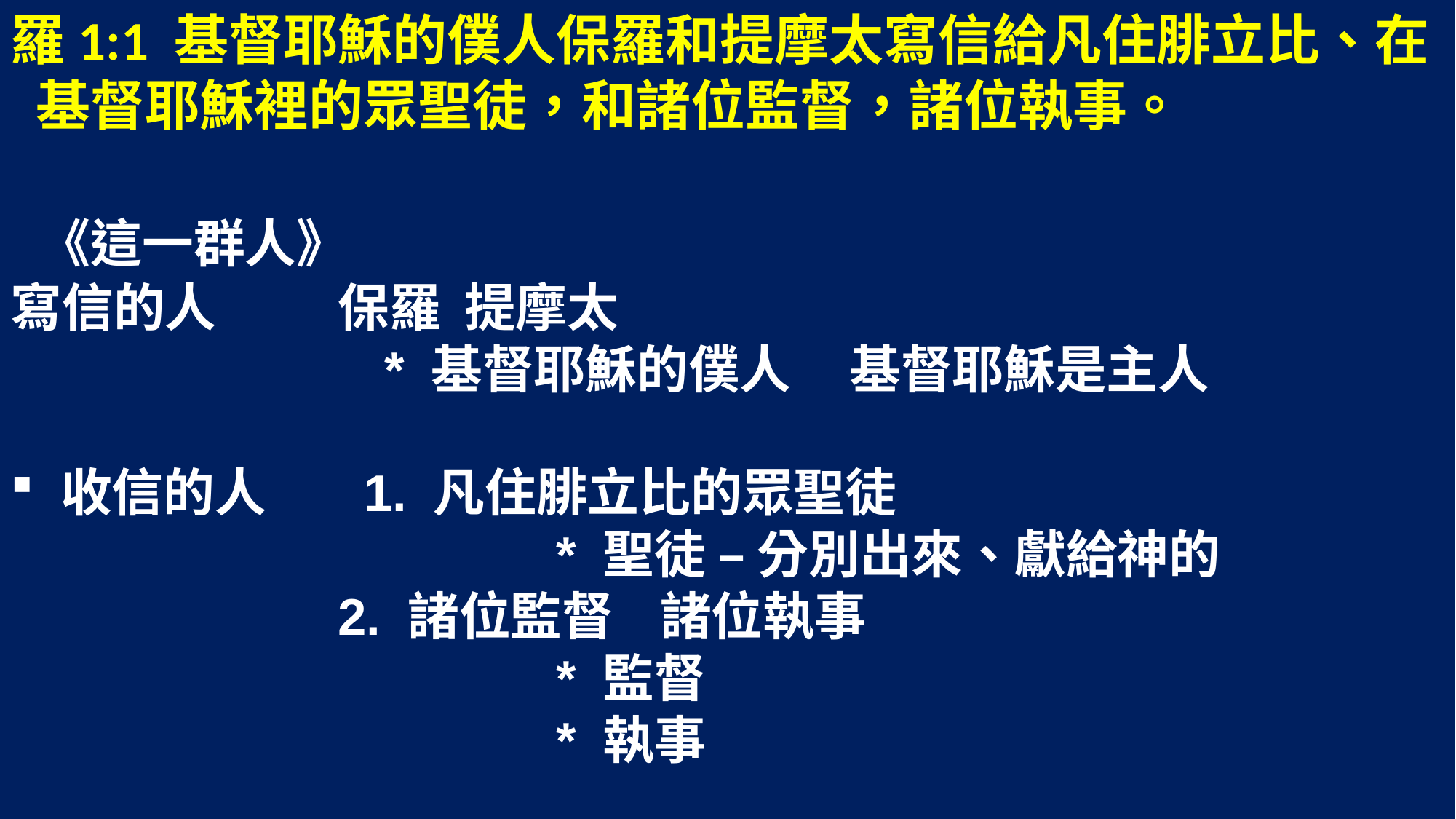

羅1:1 基督耶穌的僕人保羅和提摩太寫信給凡住腓立比、在
 基督耶穌裡的眾聖徒，和諸位監督，諸位執事。

 《這一群人》
寫信的人  	保羅  提摩太
                          * 基督耶穌的僕人     基督耶穌是主人

 收信的人  	1. 凡住腓立比的眾聖徒
                        		* 聖徒 – 分別出來、獻給神的
                    	2. 諸位監督    諸位執事
                        	    	* 監督
                        	   	* 執事

# 下